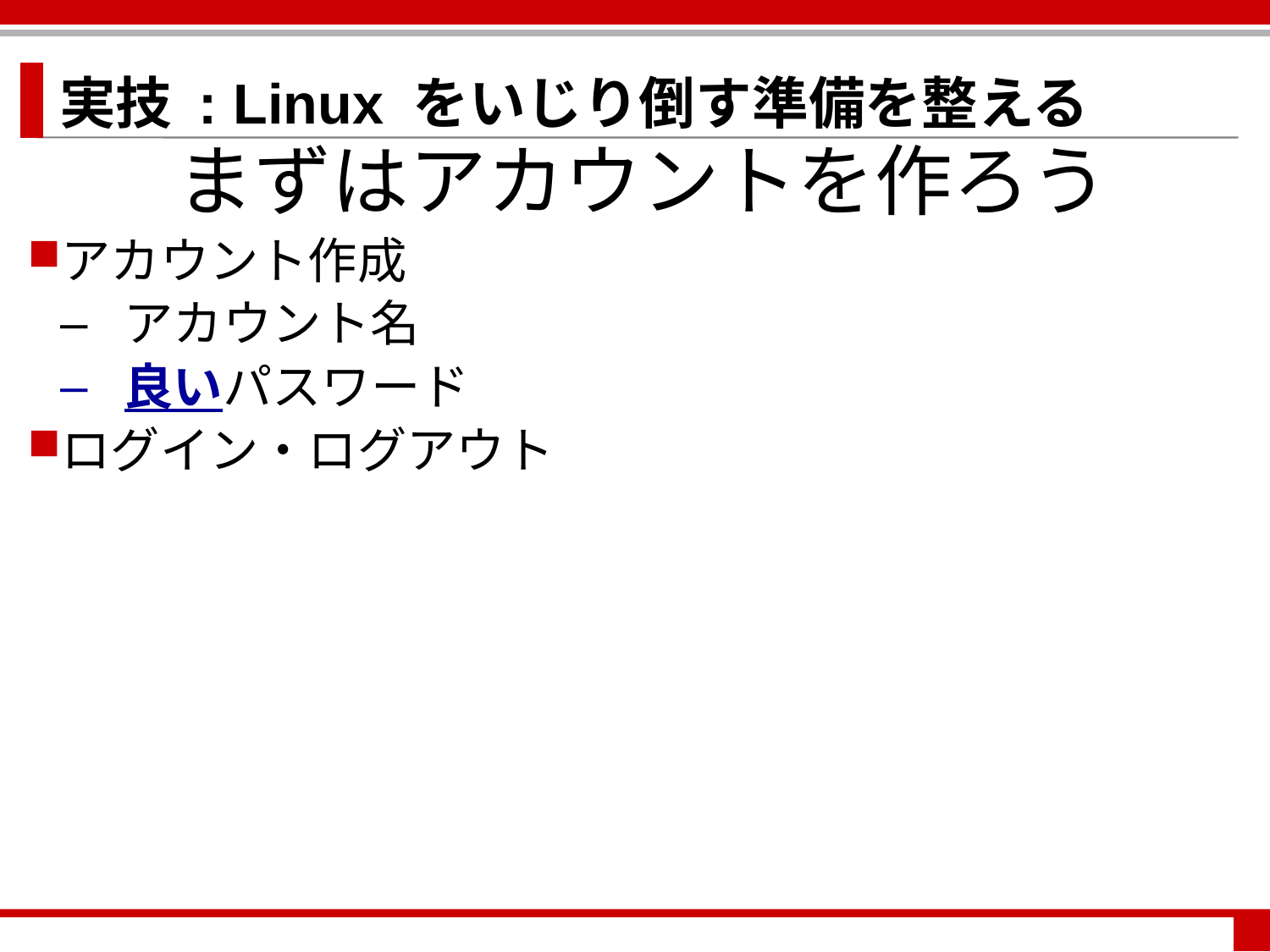

実技 : Linux をいじり倒す準備を整える
まずはアカウントを作ろう
アカウント作成
アカウント名
良いパスワード
ログイン・ログアウト